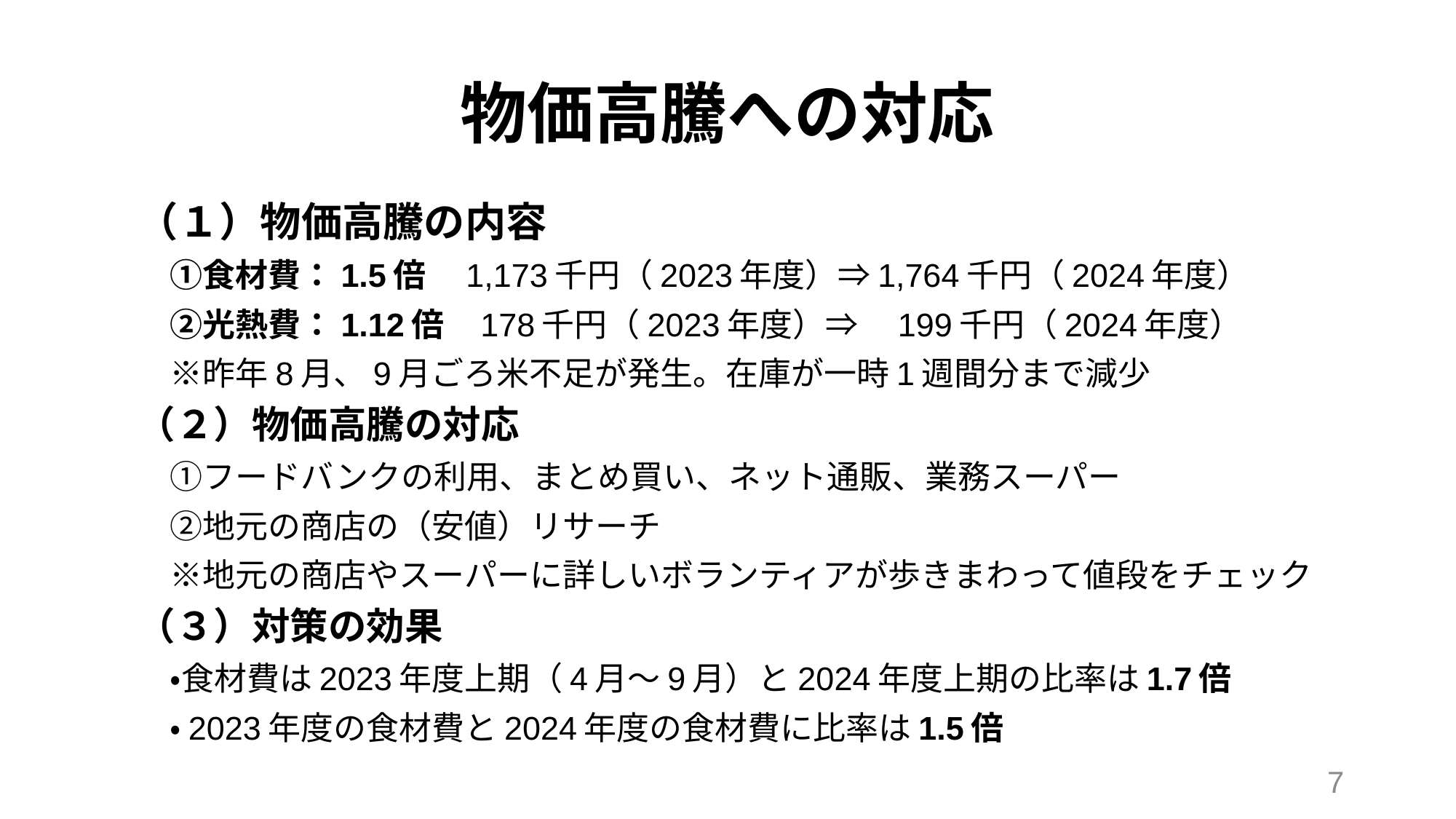

# 物価高騰への対応
（１）物価高騰の内容
　①食材費：1.5倍　1,173千円（2023年度）⇒1,764千円（2024年度）
　②光熱費：1.12倍    178千円（2023年度）⇒　199千円（2024年度）
　※昨年8月、9月ごろ米不足が発生。在庫が一時1週間分まで減少
（２）物価高騰の対応
　①フードバンクの利用、まとめ買い、ネット通販、業務スーパー
　②地元の商店の（安値）リサーチ
　※地元の商店やスーパーに詳しいボランティアが歩きまわって値段をチェック
（３）対策の効果
　・食材費は2023年度上期（4月～9月）と2024年度上期の比率は1.7倍
　・2023年度の食材費と2024年度の食材費に比率は1.5倍

7